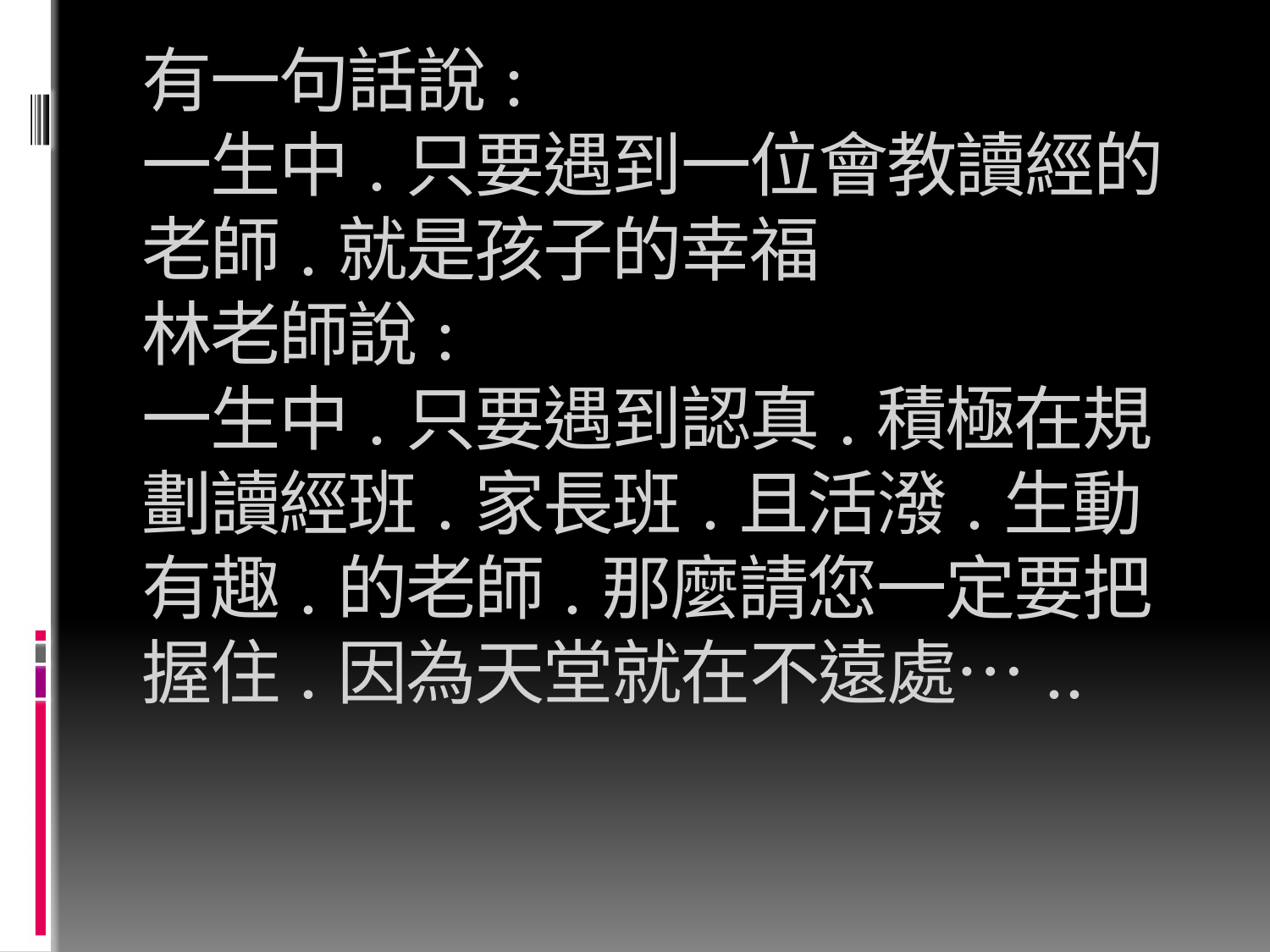

# 有一句話說: 一生中.只要遇到一位會教讀經的老師.就是孩子的幸福 林老師說: 一生中.只要遇到認真.積極在規劃讀經班.家長班.且活潑.生動有趣.的老師.那麼請您一定要把握住.因為天堂就在不遠處…..